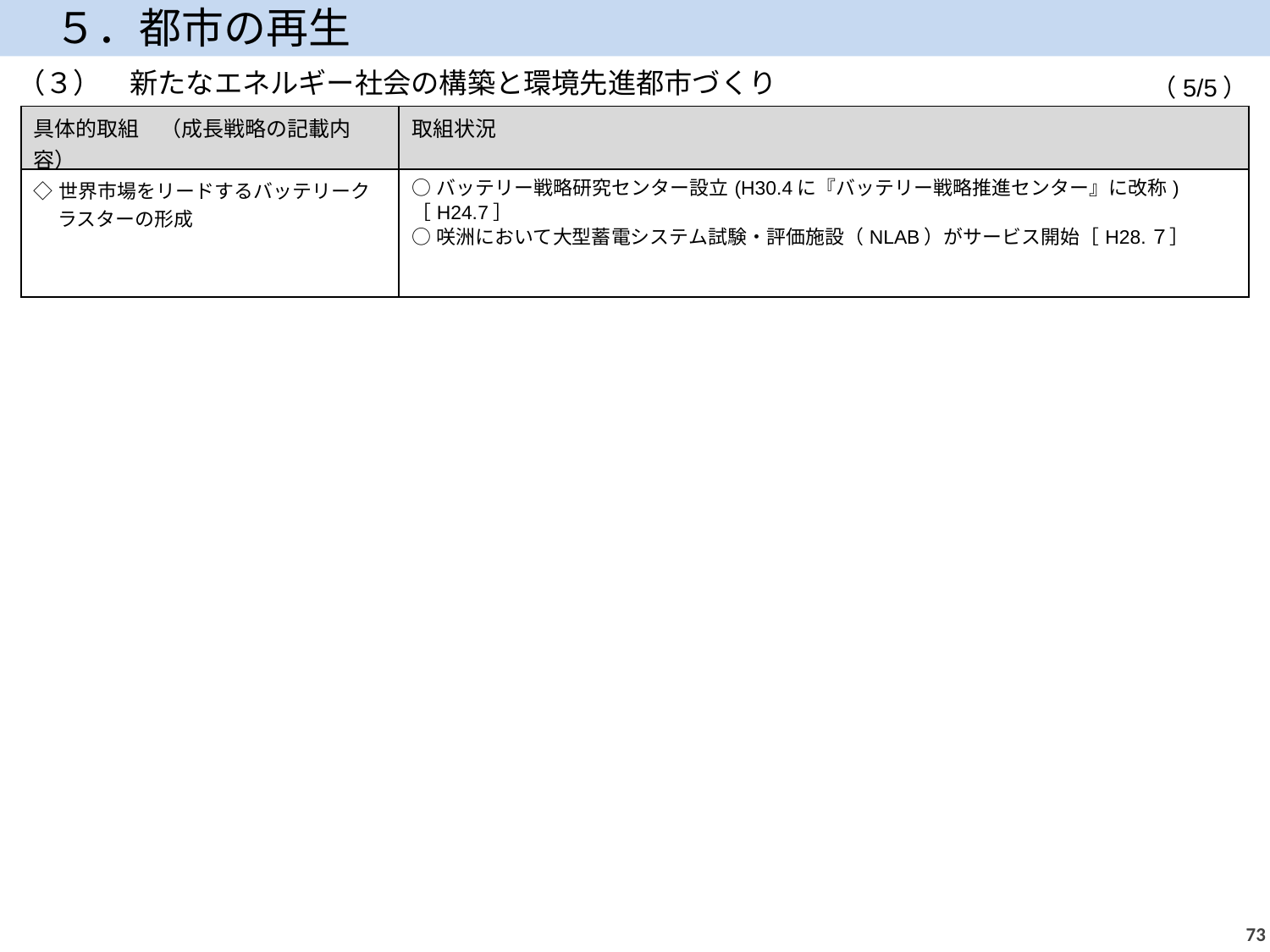

５．都市の再生
（３）　新たなエネルギー社会の構築と環境先進都市づくり
（5/5）
| 具体的取組　（成長戦略の記載内容） | 取組状況 |
| --- | --- |
| ◇世界市場をリードするバッテリークラスターの形成 | ○バッテリー戦略研究センター設立(H30.4に『バッテリー戦略推進センター』に改称)［H24.7］ ○咲洲において大型蓄電システム試験・評価施設（NLAB）がサービス開始［H28.７］ |
73